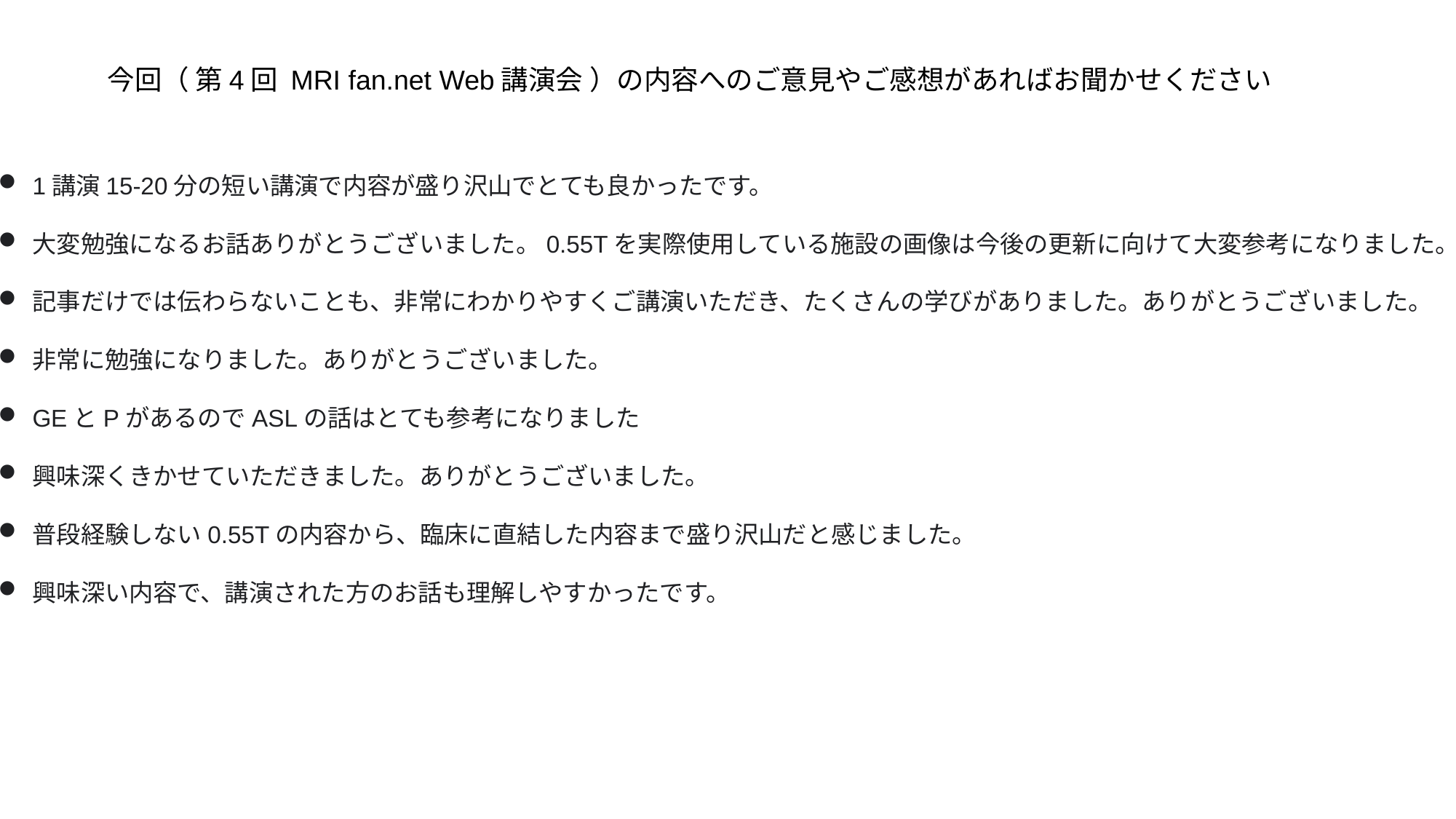

今回（ 第4回 MRI fan.net Web講演会 ）の内容へのご意見やご感想があればお聞かせください
1講演15-20分の短い講演で内容が盛り沢山でとても良かったです。

大変勉強になるお話ありがとうございました。0.55Tを実際使用している施設の画像は今後の更新に向けて大変参考になりました。

記事だけでは伝わらないことも、非常にわかりやすくご講演いただき、たくさんの学びがありました。ありがとうございました。

非常に勉強になりました。ありがとうございました。

GEとPがあるのでASLの話はとても参考になりました

興味深くきかせていただきました。ありがとうございました。

普段経験しない0.55Tの内容から、臨床に直結した内容まで盛り沢山だと感じました。

興味深い内容で、講演された方のお話も理解しやすかったです。